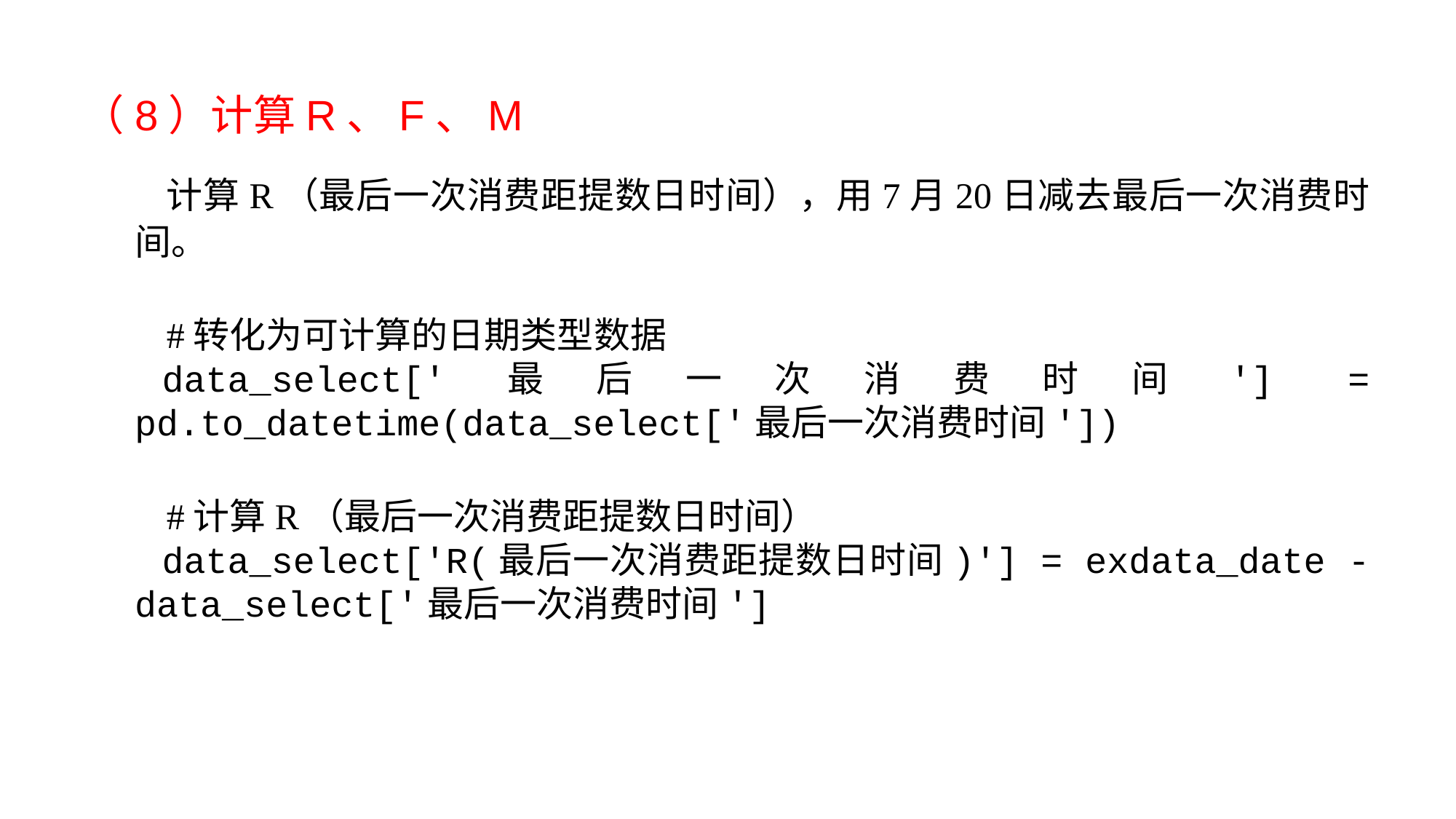

（8）计算R、F、M
计算R（最后一次消费距提数日时间），用7月20日减去最后一次消费时间。

#转化为可计算的日期类型数据
data_select['最后一次消费时间'] = pd.to_datetime(data_select['最后一次消费时间'])

#计算R（最后一次消费距提数日时间）
data_select['R(最后一次消费距提数日时间)'] = exdata_date - data_select['最后一次消费时间']
TEXT  add here
TEXT  add here
TEXT  add here